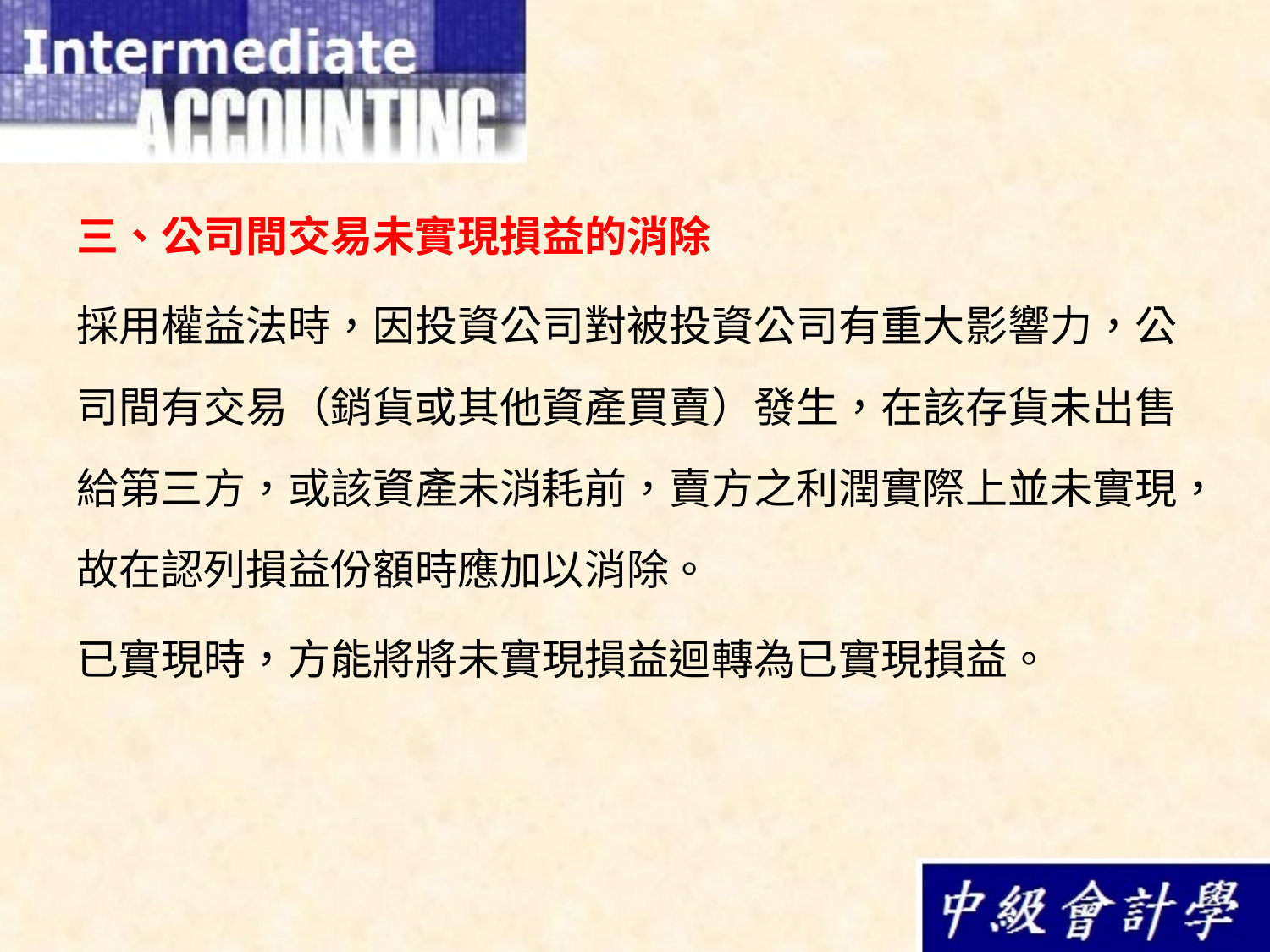

三、公司間交易未實現損益的消除
採用權益法時，因投資公司對被投資公司有重大影響力，公司間有交易（銷貨或其他資產買賣）發生，在該存貨未出售給第三方，或該資產未消耗前，賣方之利潤實際上並未實現，故在認列損益份額時應加以消除。
已實現時，方能將將未實現損益迴轉為已實現損益。